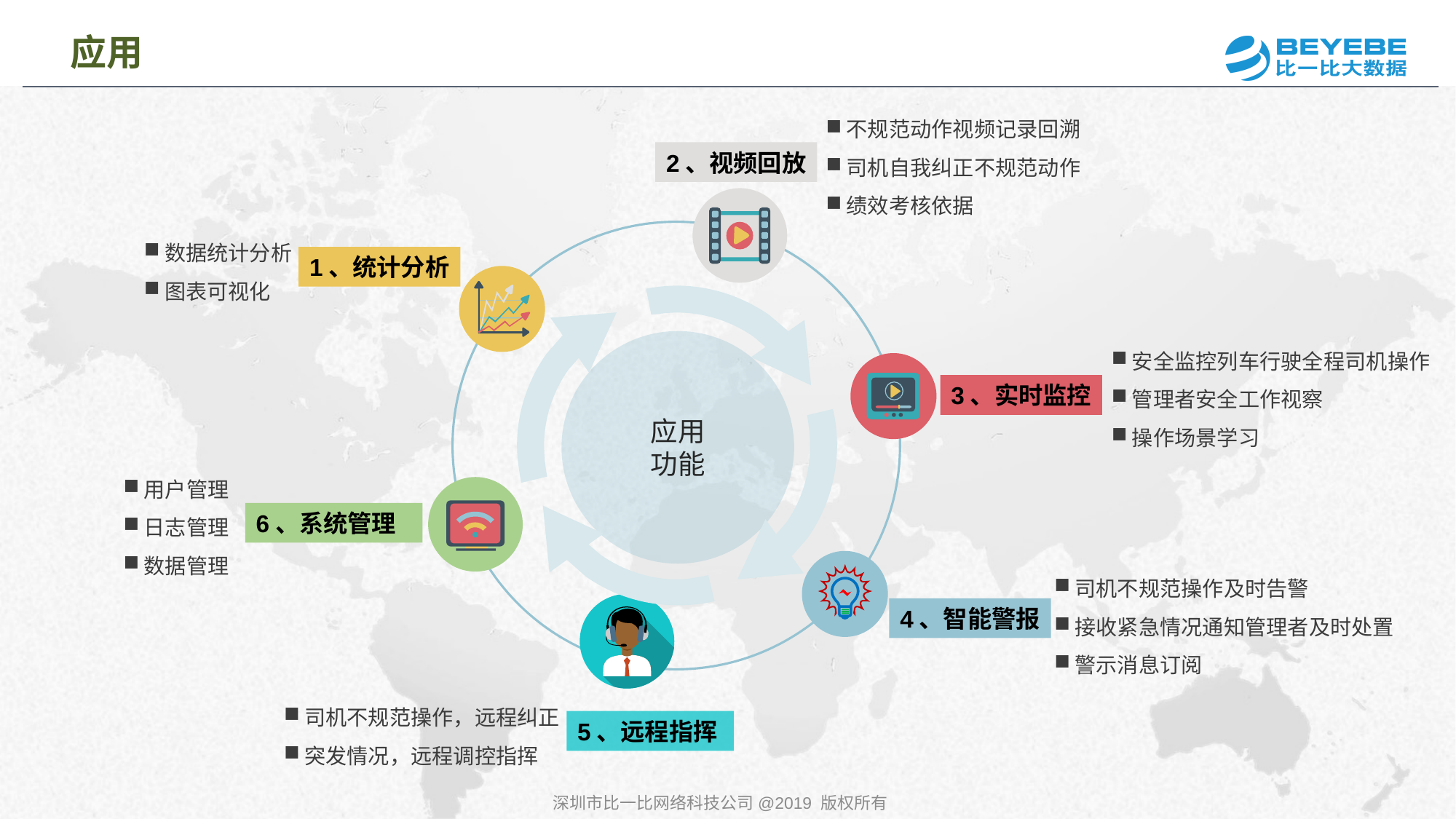

应用
不规范动作视频记录回溯
司机自我纠正不规范动作
绩效考核依据
2、视频回放

数据统计分析
图表可视化
1、统计分析

安全监控列车行驶全程司机操作
管理者安全工作视察
操作场景学习
3、实时监控
应用
功能

用户管理
日志管理
数据管理
6、系统管理

司机不规范操作及时告警
接收紧急情况通知管理者及时处置
警示消息订阅

4、智能警报
司机不规范操作，远程纠正
突发情况，远程调控指挥
5、远程指挥